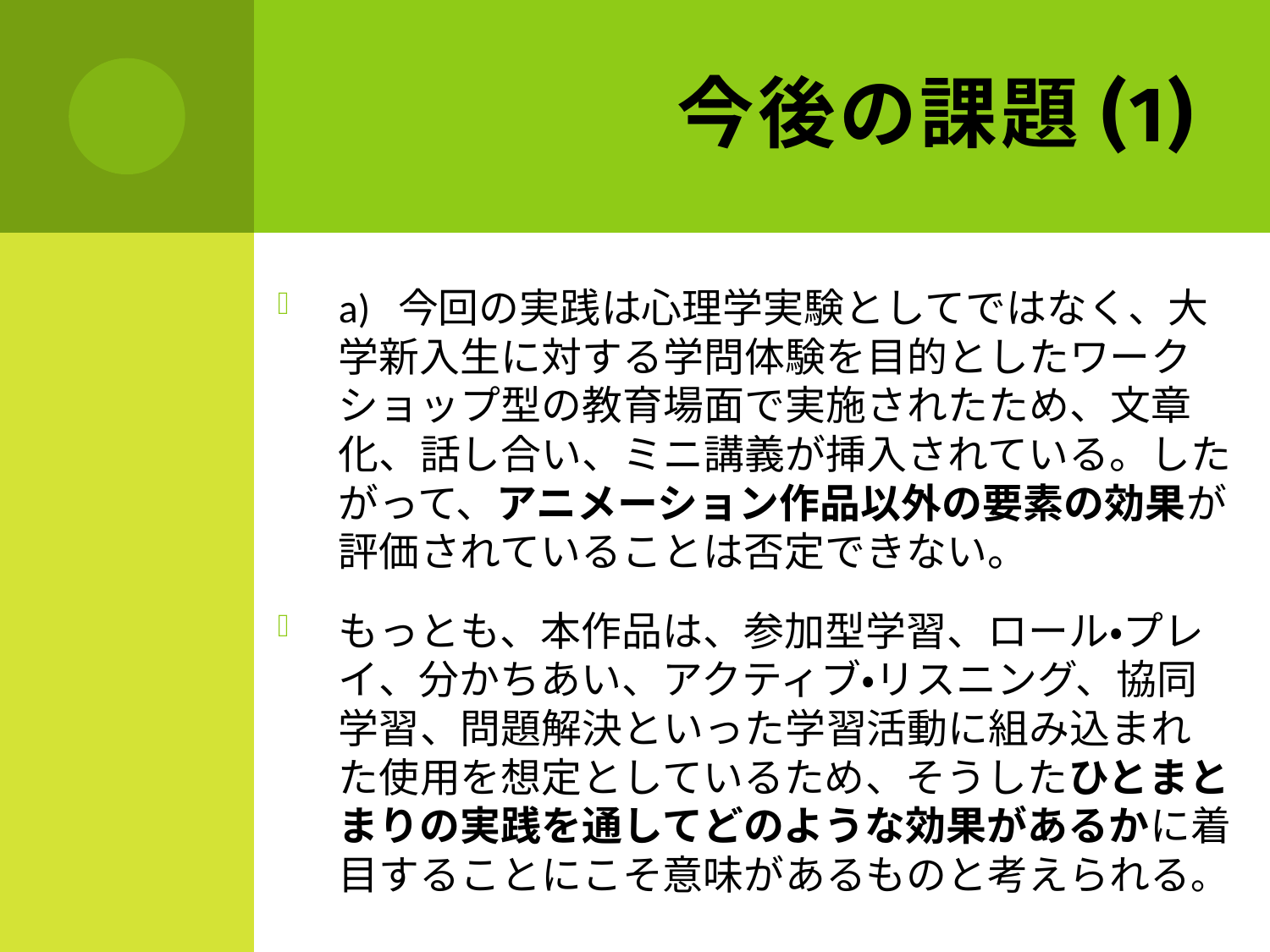

# 今後の課題(1)
a)  今回の実践は心理学実験としてではなく、大学新入生に対する学問体験を目的としたワークショップ型の教育場面で実施されたため、文章化、話し合い、ミニ講義が挿入されている。したがって、アニメーション作品以外の要素の効果が評価されていることは否定できない。
もっとも、本作品は、参加型学習、ロール・プレイ、分かちあい、アクティブ・リスニング、協同学習、問題解決といった学習活動に組み込まれた使用を想定としているため、そうしたひとまとまりの実践を通してどのような効果があるかに着目することにこそ意味があるものと考えられる。